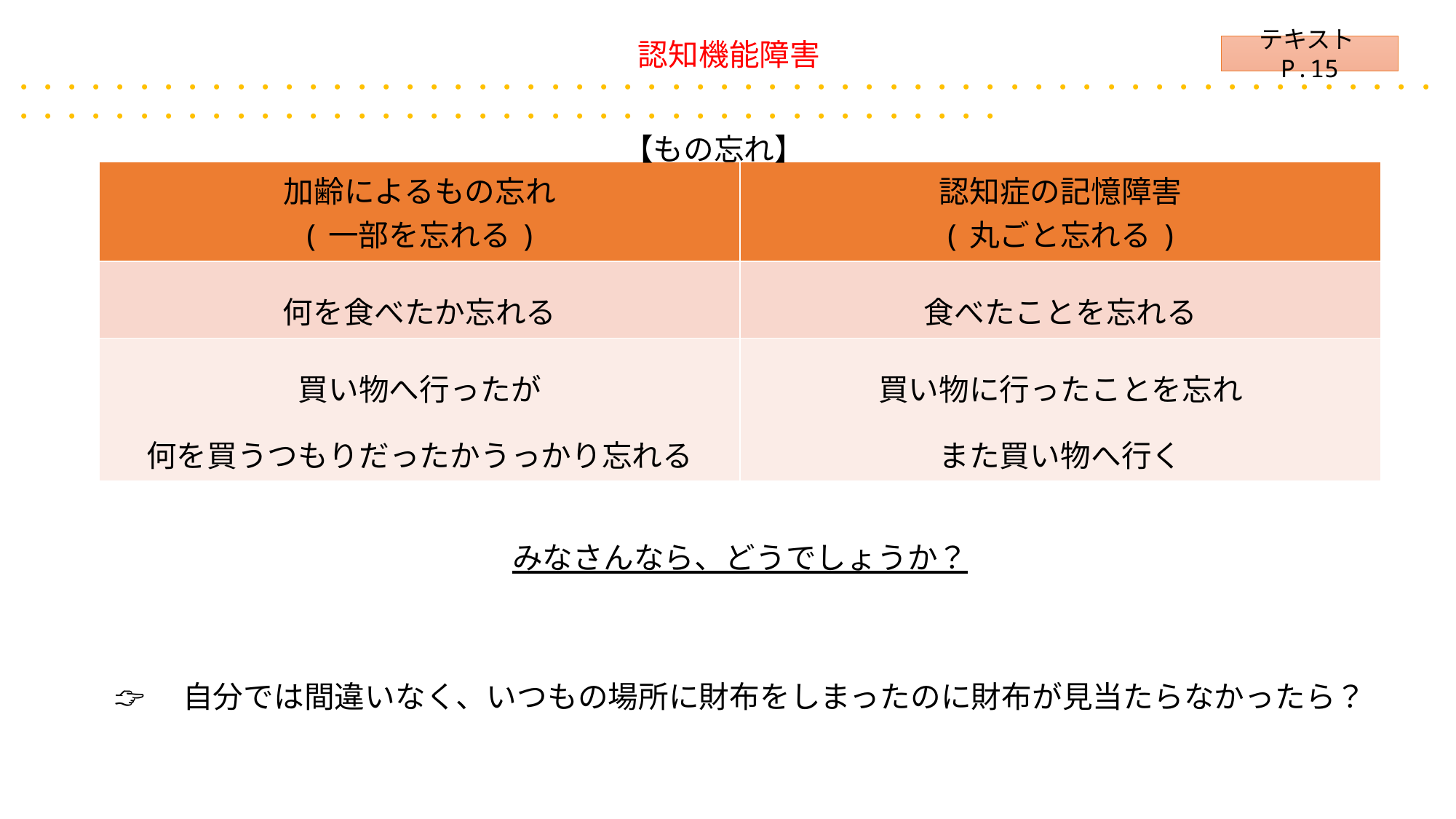

認知機能障害
・・・・・・・・・・・・・・・・・・・・・・・・・・・・・・・・・・・・・・・・・・・・・・・・・・・・・・・・・・・・・・・・・・・・・・・・・・・・・・・・・・・・・・・・・・・・・・・・・・・・
【もの忘れ】
テキストP.15
| 加齢によるもの忘れ (一部を忘れる) | 認知症の記憶障害 (丸ごと忘れる) |
| --- | --- |
| 何を食べたか忘れる | 食べたことを忘れる |
| 買い物へ行ったが 何を買うつもりだったかうっかり忘れる | 買い物に行ったことを忘れ また買い物へ行く |
みなさんなら、どうでしょうか？

👉　自分では間違いなく、いつもの場所に財布をしまったのに財布が見当たらなかったら？